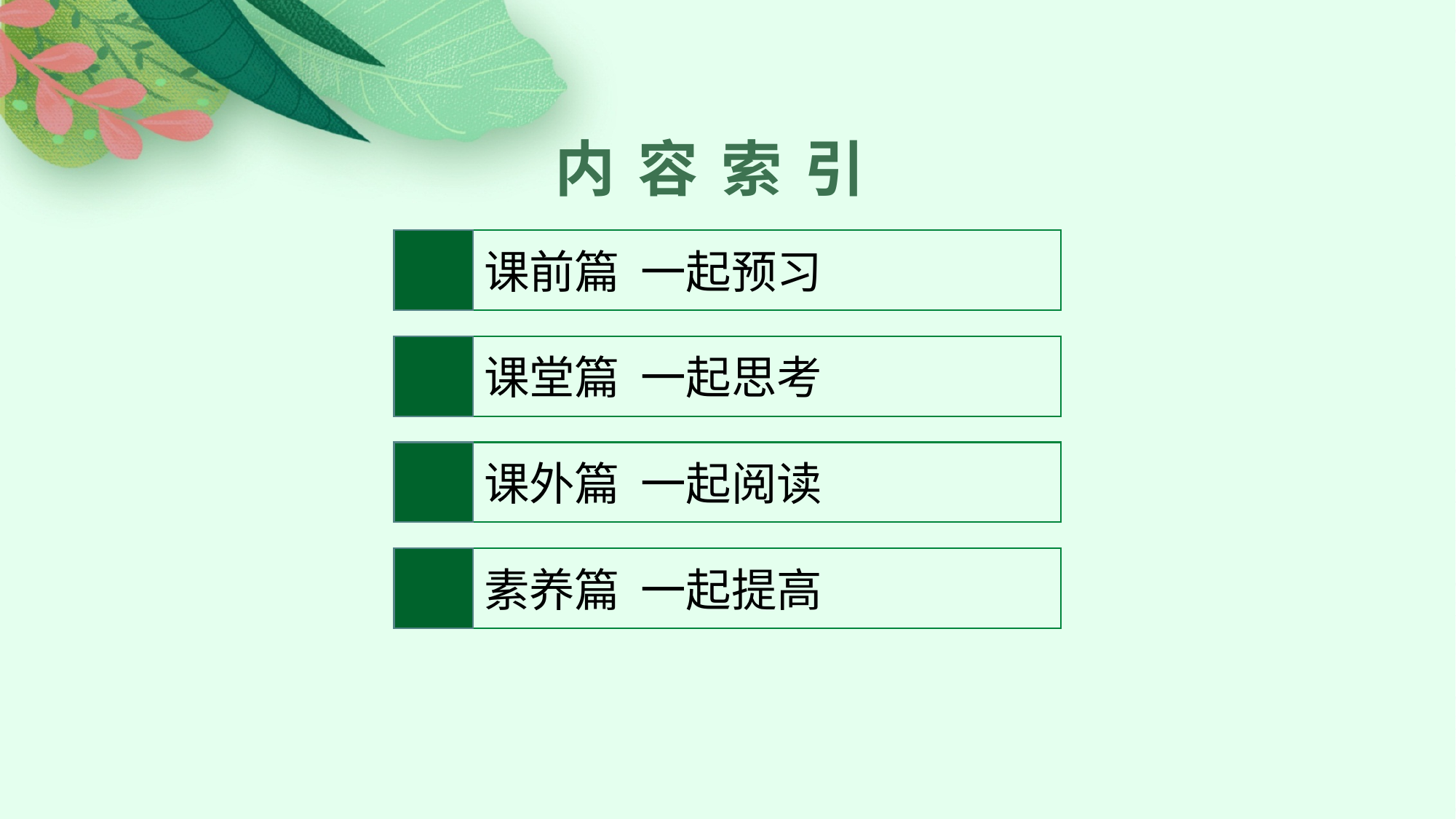

内容索引
课前篇  一起预习

课堂篇  一起思考

课外篇  一起阅读

素养篇  一起提高